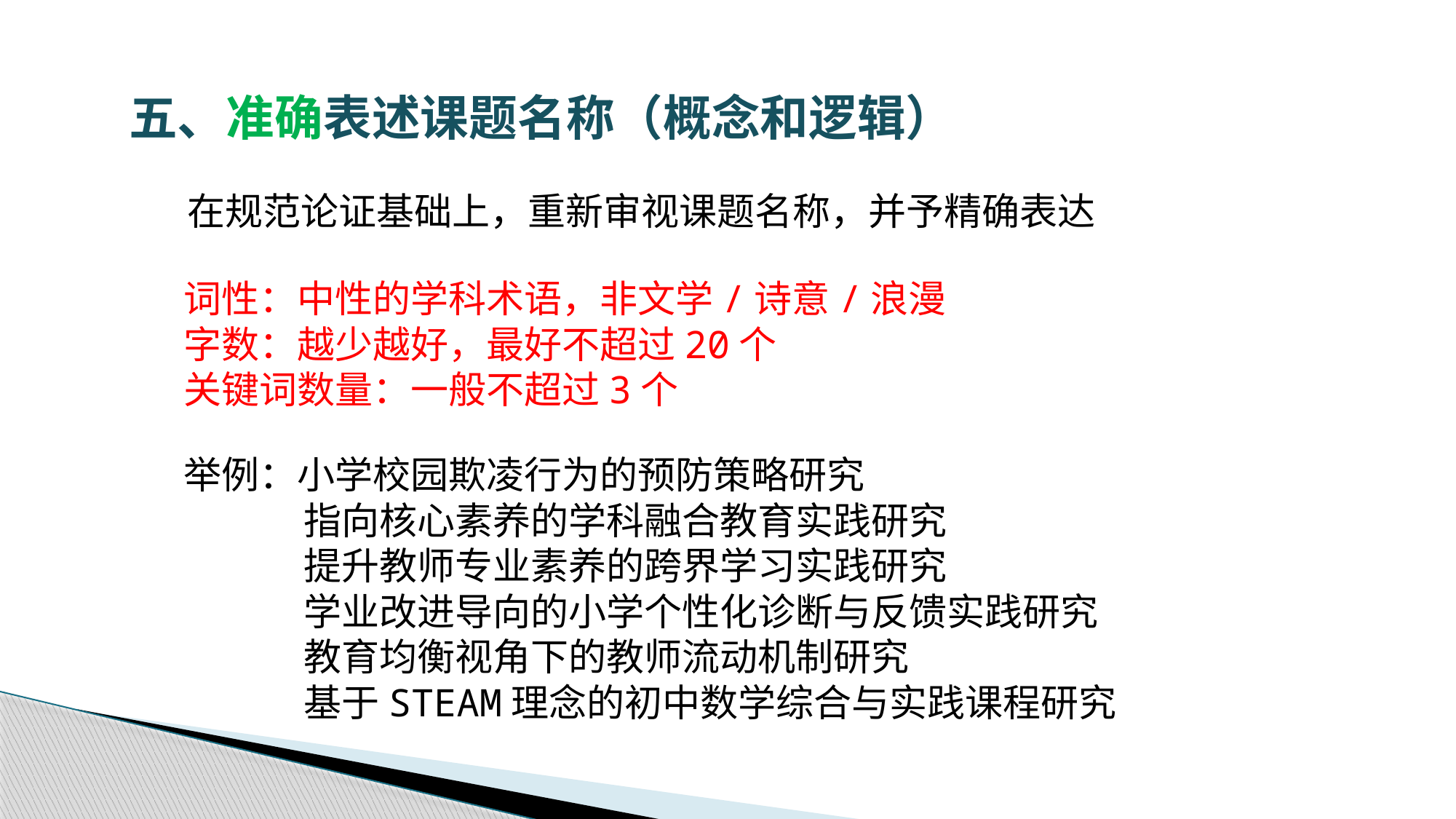

五、准确表述课题名称（概念和逻辑）
在规范论证基础上，重新审视课题名称，并予精确表达
词性：中性的学科术语，非文学/诗意/浪漫
字数：越少越好，最好不超过20个
关键词数量：一般不超过3个
举例：小学校园欺凌行为的预防策略研究
             指向核心素养的学科融合教育实践研究
             提升教师专业素养的跨界学习实践研究
             学业改进导向的小学个性化诊断与反馈实践研究
             教育均衡视角下的教师流动机制研究
             基于STEAM理念的初中数学综合与实践课程研究